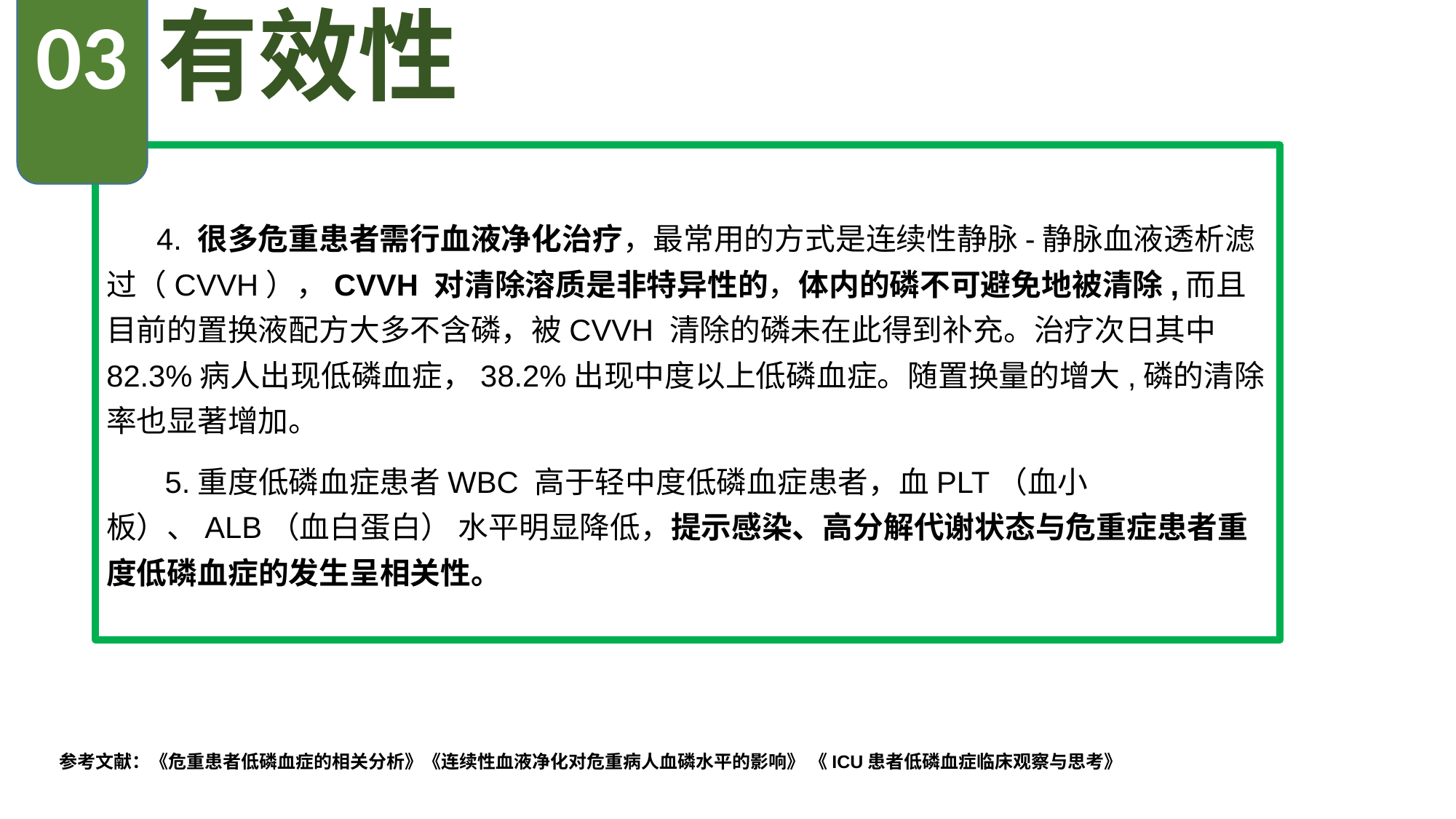

03
有效性

      4. 很多危重患者需行血液净化治疗，最常用的方式是连续性静脉-静脉血液透析滤过（CVVH），CVVH 对清除溶质是非特异性的，体内的磷不可避免地被清除,而且目前的置换液配方大多不含磷，被CVVH 清除的磷未在此得到补充。治疗次日其中82.3%病人出现低磷血症，38.2%出现中度以上低磷血症。随置换量的增大,磷的清除率也显著增加。
       5.重度低磷血症患者WBC 高于轻中度低磷血症患者，血PLT（血小板）、ALB（血白蛋白） 水平明显降低，提示感染、高分解代谢状态与危重症患者重度低磷血症的发生呈相关性。

参考文献：《危重患者低磷血症的相关分析》《连续性血液净化对危重病人血磷水平的影响》 《ICU患者低磷血症临床观察与思考》